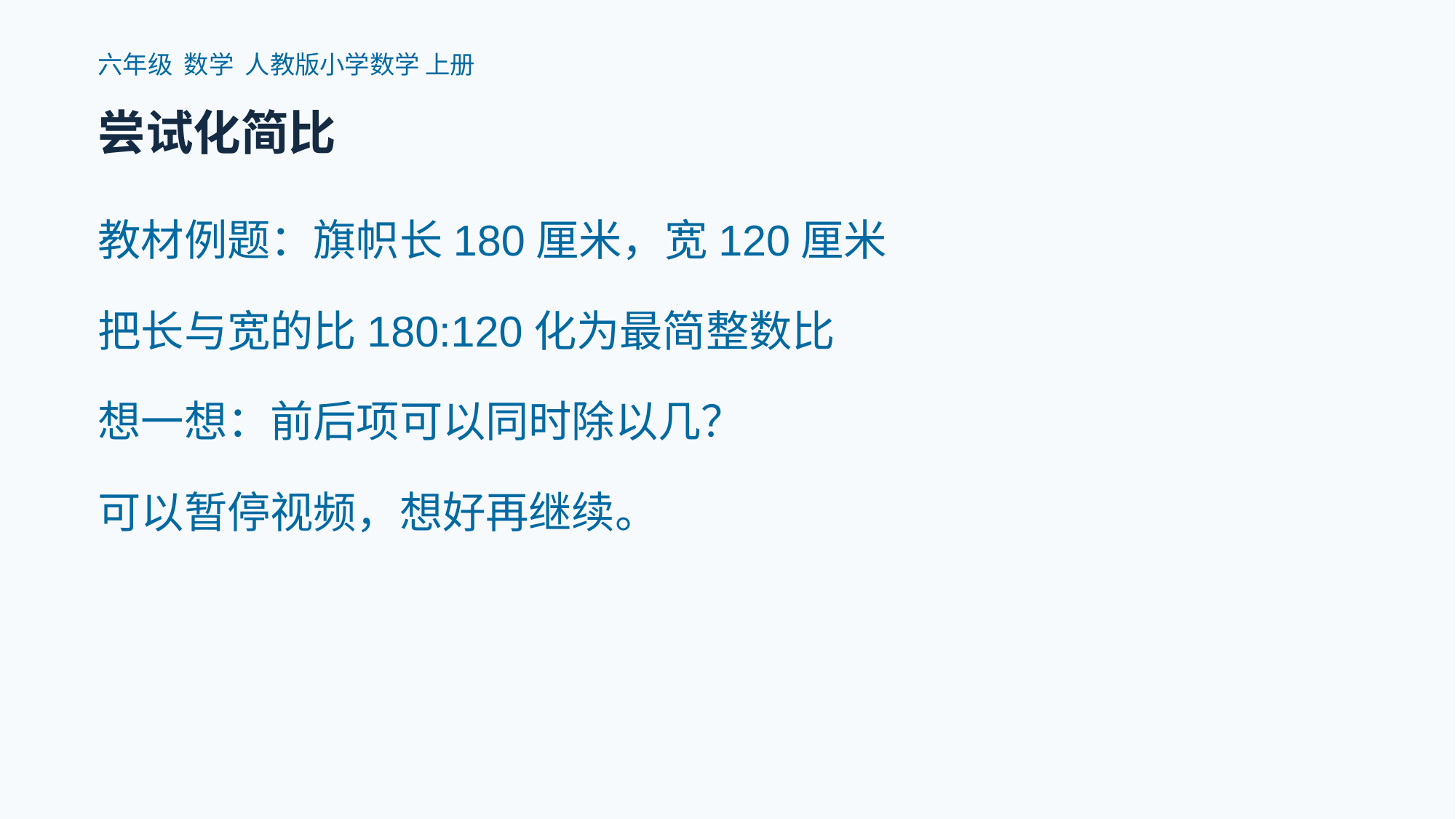

六年级  数学  人教版小学数学 上册
尝试化简比
教材例题：旗帜长180厘米，宽120厘米
把长与宽的比180:120化为最简整数比
想一想：前后项可以同时除以几？
可以暂停视频，想好再继续。